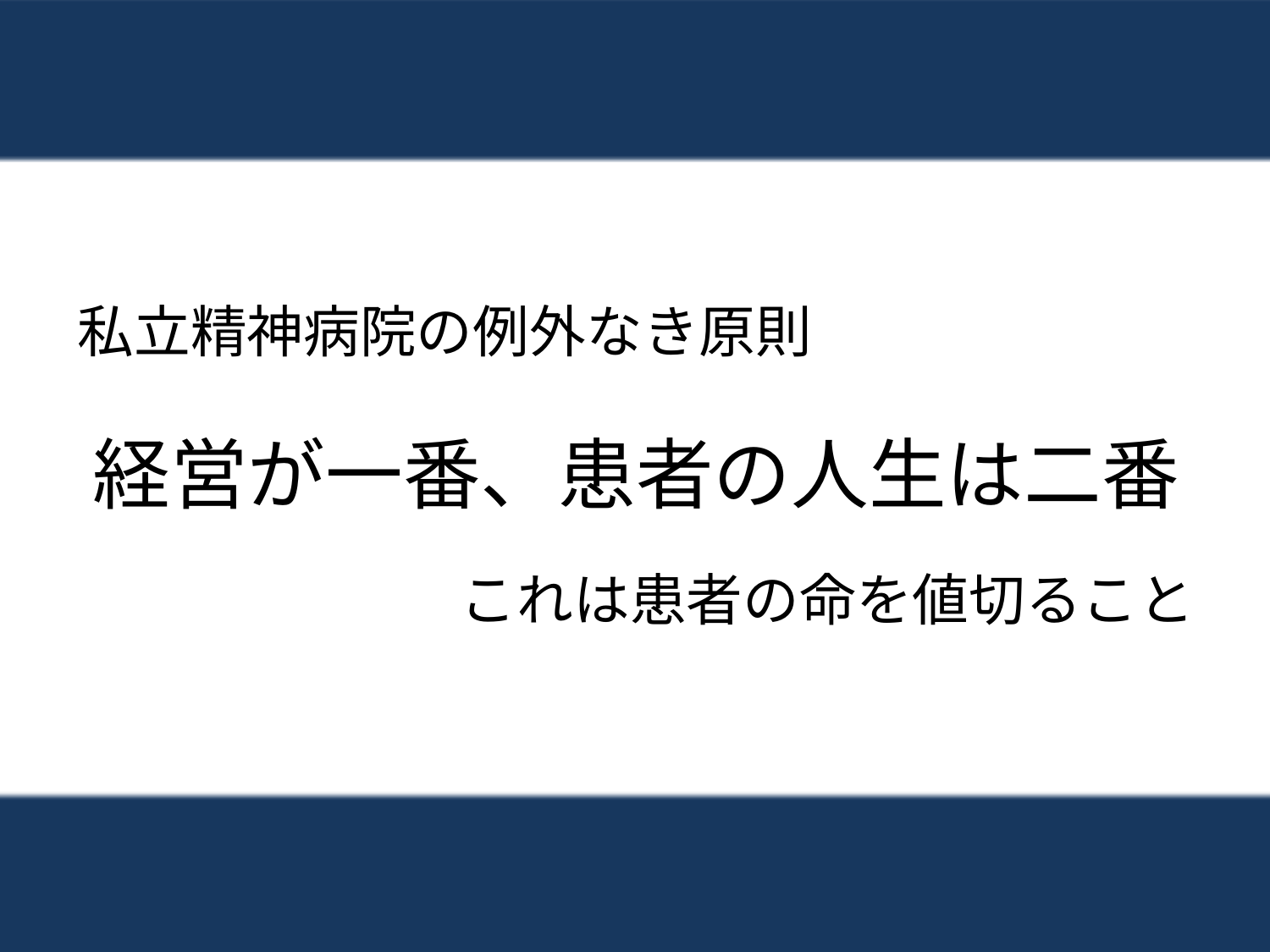

私立精神病院の例外なき原則
経営が一番、患者の人生は二番
これは患者の命を値切ること